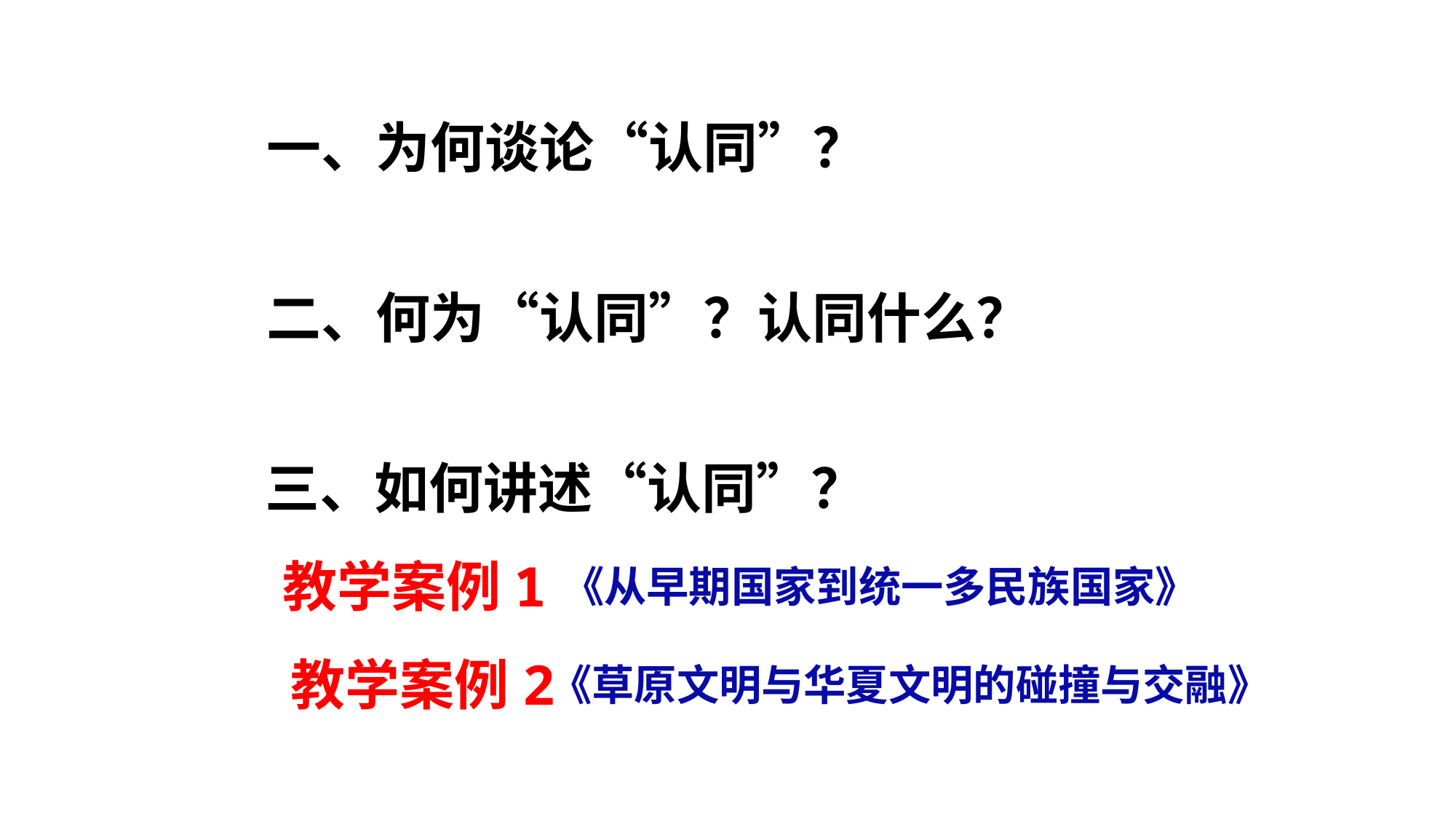

一、为何谈论“认同”？
二、何为“认同”？认同什么？
三、如何讲述“认同”？
教学案例1
《从早期国家到统一多民族国家》
教学案例2
《草原文明与华夏文明的碰撞与交融》